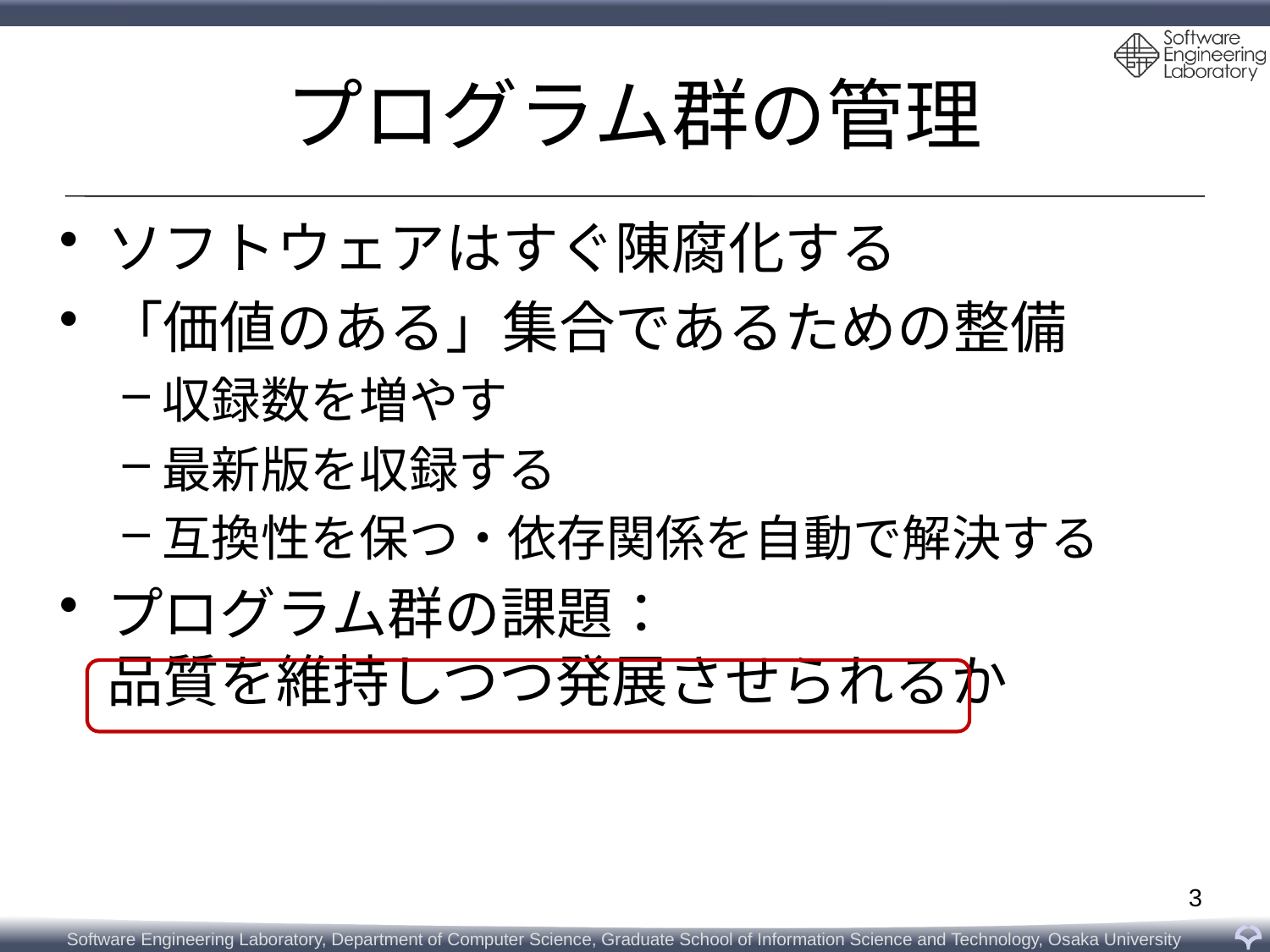

# プログラム群の管理
ソフトウェアはすぐ陳腐化する
「価値のある」集合であるための整備
収録数を増やす
最新版を収録する
互換性を保つ・依存関係を自動で解決する
プログラム群の課題：
品質を維持しつつ発展させられるか

3